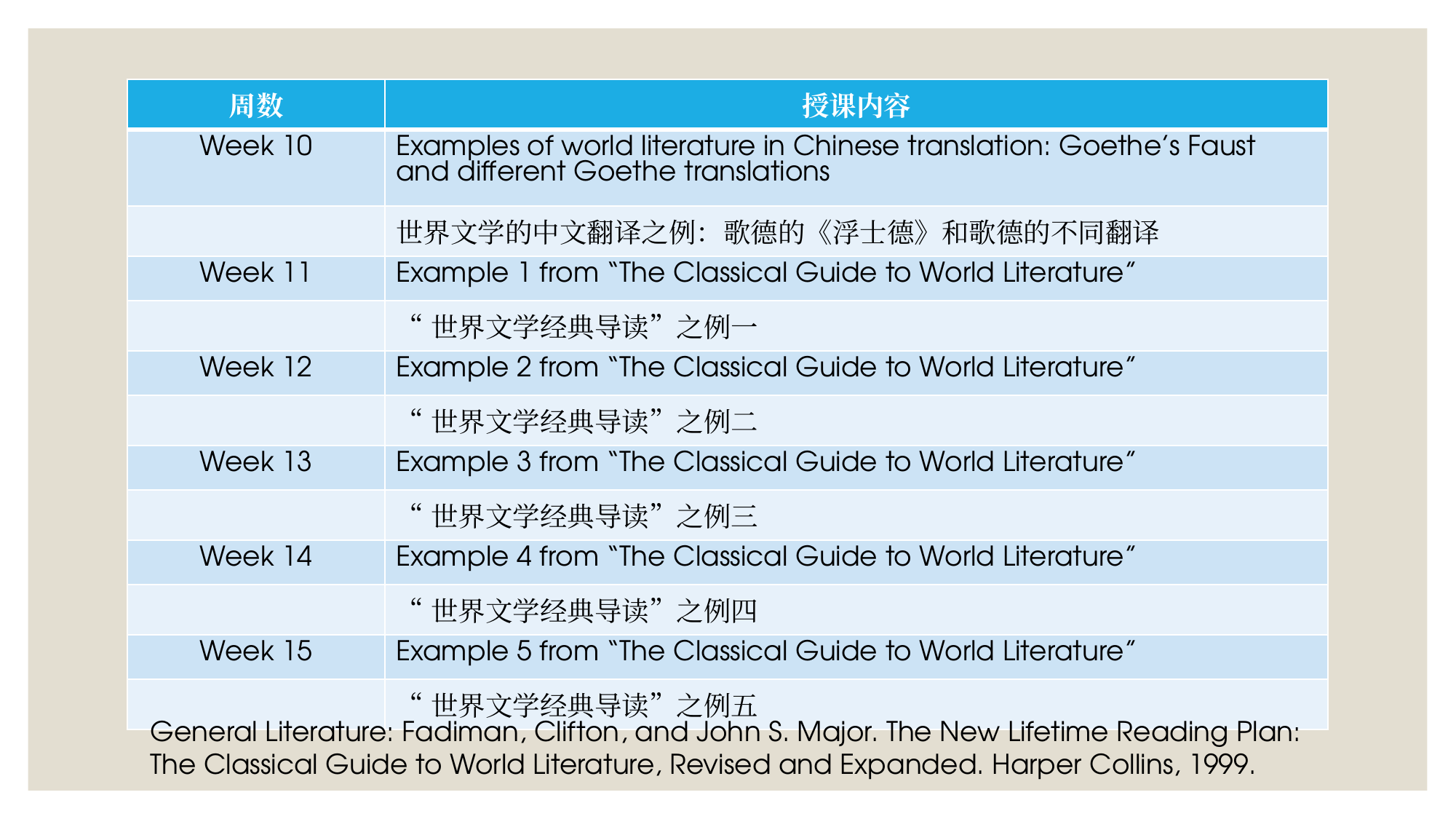

| 周数 | 授课内容 |
| --- | --- |
| Week 10 | Examples of world literature in Chinese translation: Goethe’s Faust and different Goethe translations |
|  | 世界文学的中文翻译之例：歌德的《浮士德》和歌德的不同翻译 |
| Week 11 | Example 1 from “The Classical Guide to World Literature” |
|  | “世界文学经典导读”之例一 |
| Week 12 | Example 2 from “The Classical Guide to World Literature” |
|  | “世界文学经典导读”之例二 |
| Week 13 | Example 3 from “The Classical Guide to World Literature” |
|  | “世界文学经典导读”之例三 |
| Week 14 | Example 4 from “The Classical Guide to World Literature” |
|  | “世界文学经典导读”之例四 |
| Week 15 | Example 5 from “The Classical Guide to World Literature” |
|  | “世界文学经典导读”之例五 |
General Literature: Fadiman, Clifton, and John S. Major. The New Lifetime Reading Plan: The Classical Guide to World Literature, Revised and Expanded. Harper Collins, 1999.